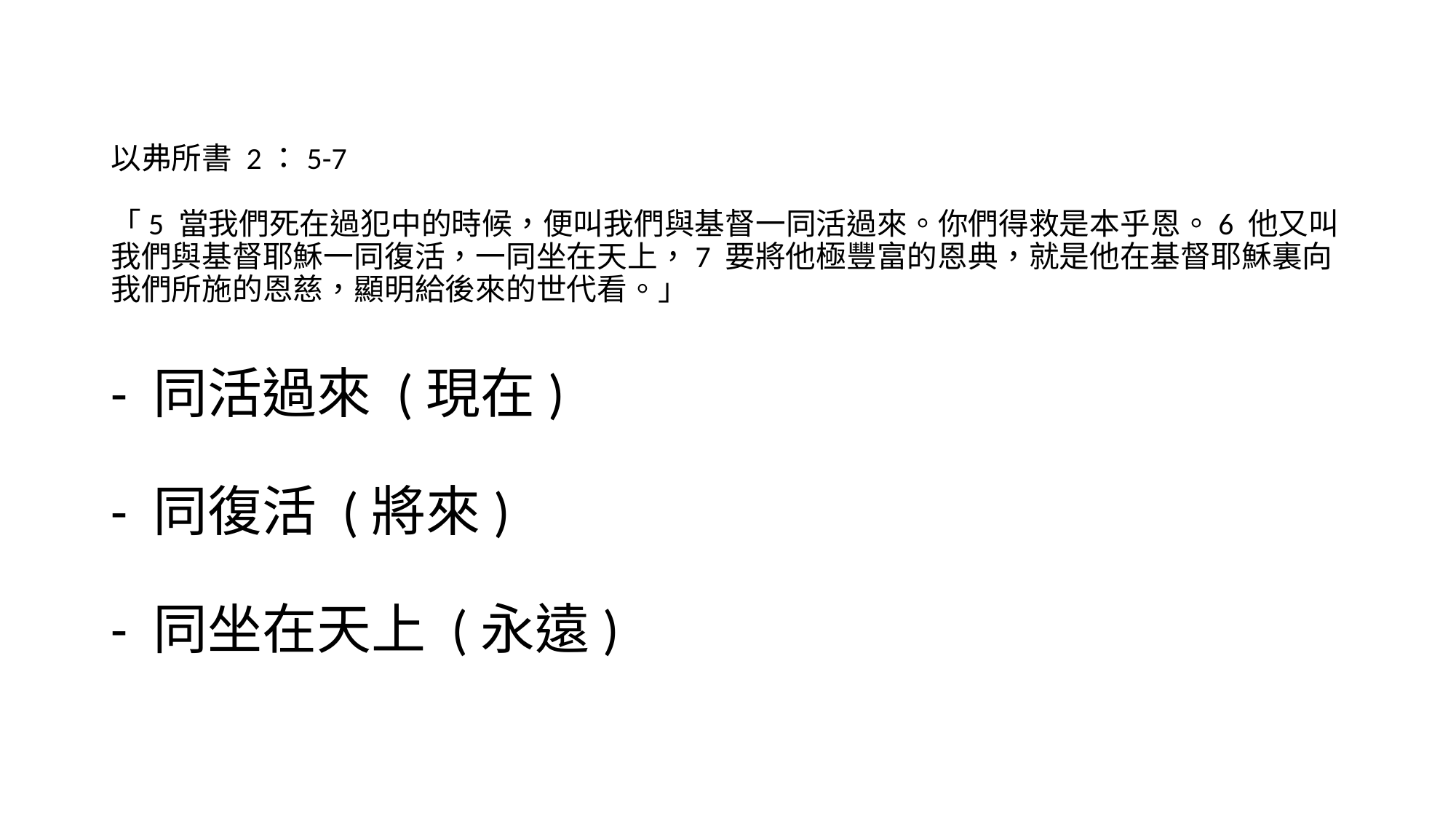

# 以弗所書 2：5-7 「5 當我們死在過犯中的時候，便叫我們與基督一同活過來。你們得救是本乎恩。6 他又叫我們與基督耶穌一同復活，一同坐在天上，7 要將他極豐富的恩典，就是他在基督耶穌裏向我們所施的恩慈，顯明給後來的世代看。」 - 同活過來 (現在) - 同復活 (將來) - 同坐在天上 (永遠)